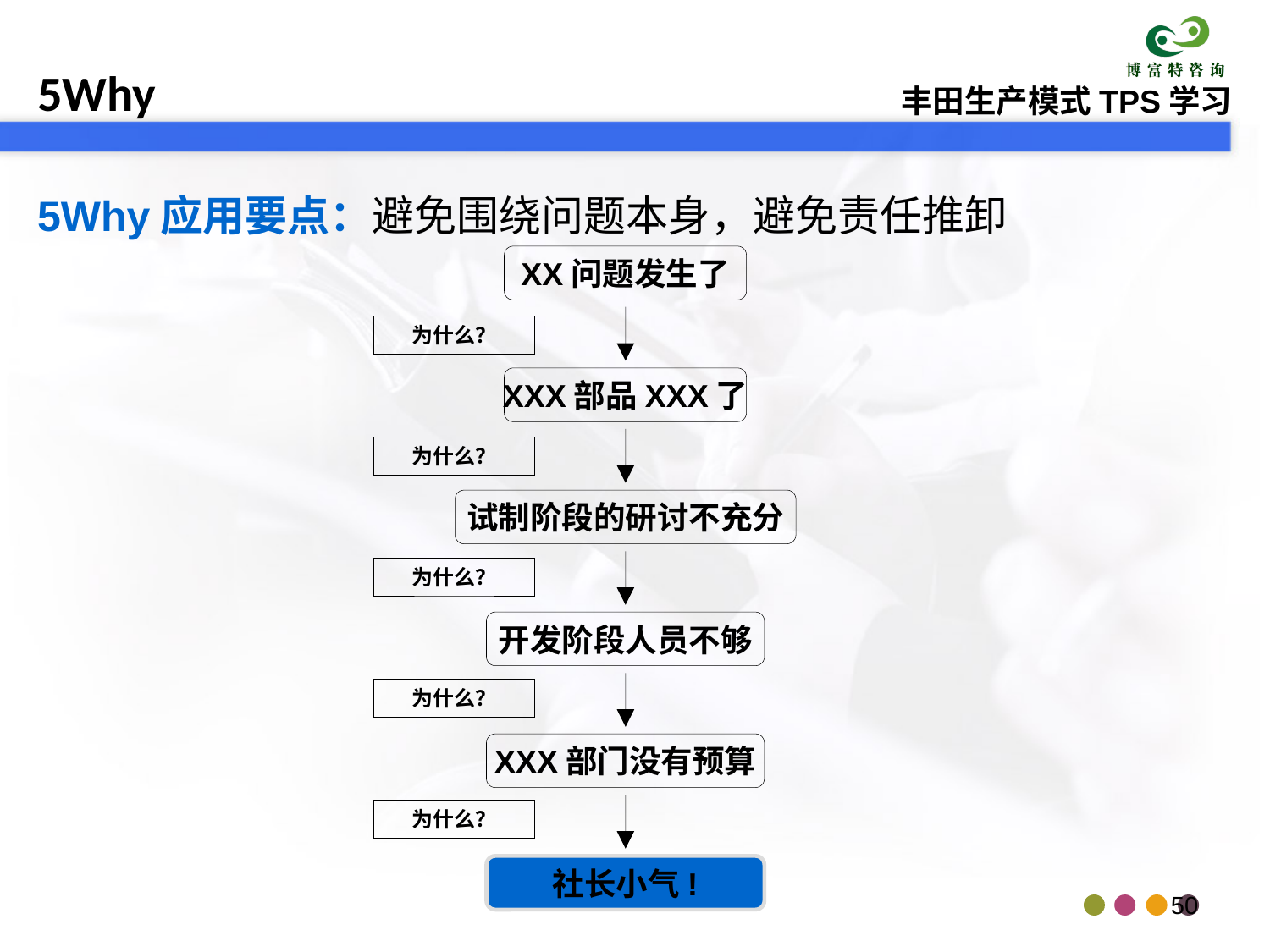

5Why应用要点：避免围绕问题本身，避免责任推卸
XX问题发生了

为什么？
XXX部品XXX了

为什么？
试制阶段的研讨不充分

为什么？
开发阶段人员不够

为什么？
XXX部门没有预算

为什么？
社长小气!